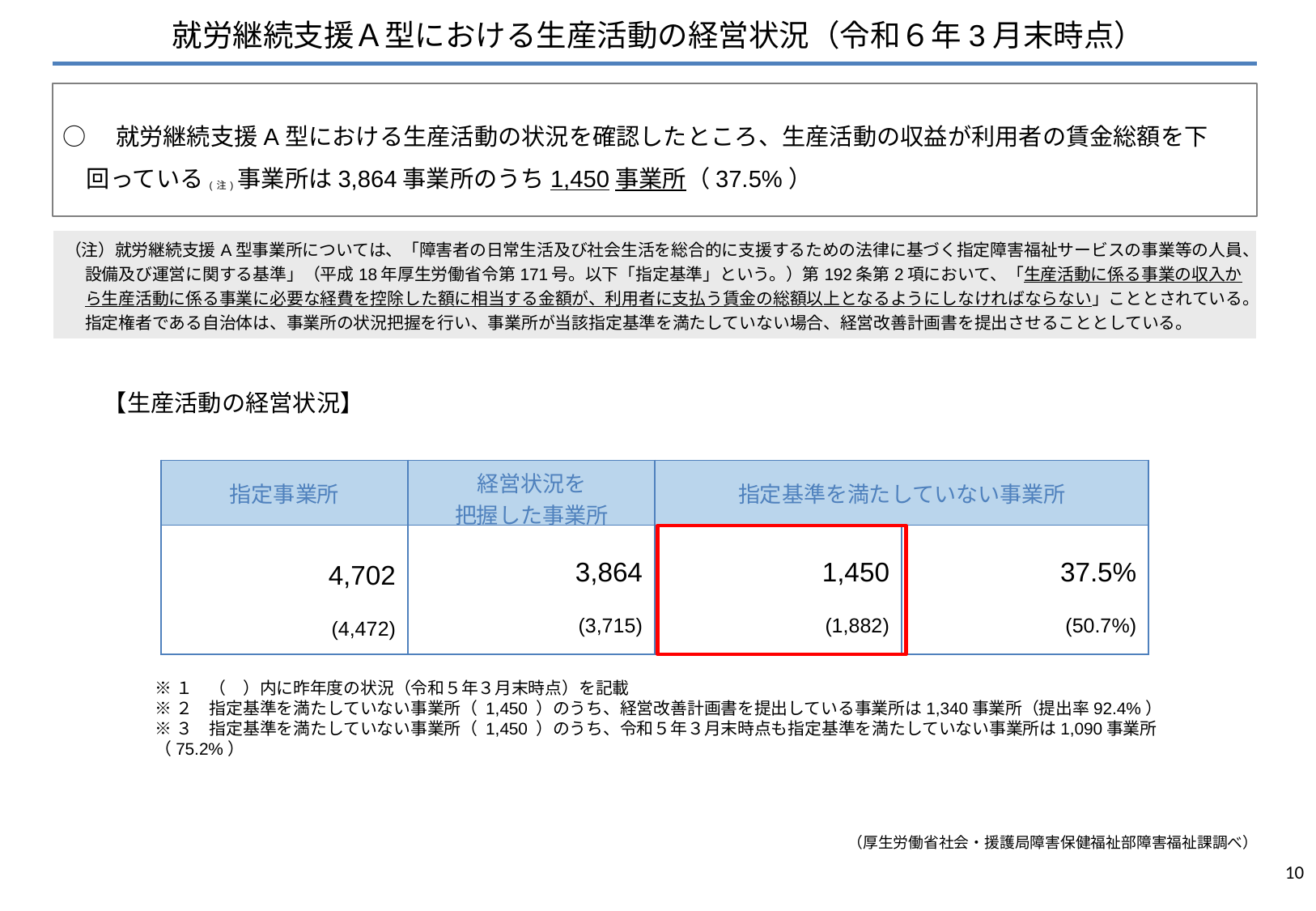

就労継続支援Ａ型における生産活動の経営状況（令和６年3月末時点）
○　就労継続支援A型における生産活動の状況を確認したところ、生産活動の収益が利用者の賃金総額を下回っている(注)事業所は3,864事業所のうち1,450事業所（37.5%）
| （注）就労継続支援A型事業所については、「障害者の日常生活及び社会生活を総合的に支援するための法律に基づく指定障害福祉サービスの事業等の人員、設備及び運営に関する基準」（平成18年厚生労働省令第171号。以下「指定基準」という。）第192条第2項において、「生産活動に係る事業の収入から生産活動に係る事業に必要な経費を控除した額に相当する金額が、利用者に支払う賃金の総額以上となるようにしなければならない」こととされている。指定権者である自治体は、事業所の状況把握を行い、事業所が当該指定基準を満たしていない場合、経営改善計画書を提出させることとしている。 |
| --- |
【生産活動の経営状況】
| 指定事業所 | 経営状況を 把握した事業所 | 指定基準を満たしていない事業所 |  |
| --- | --- | --- | --- |
| 4,702 (4,472) | 3,864 (3,715) | 1,450 (1,882) | 37.5% (50.7%) |

※１　（　）内に昨年度の状況（令和５年３月末時点）を記載
※２　指定基準を満たしていない事業所（ 1,450 ）のうち、経営改善計画書を提出している事業所は1,340事業所（提出率92.4%）
※３　指定基準を満たしていない事業所（ 1,450 ）のうち、令和５年３月末時点も指定基準を満たしていない事業所は1,090事業所（75.2%）
（厚生労働省社会・援護局障害保健福祉部障害福祉課調べ）
10